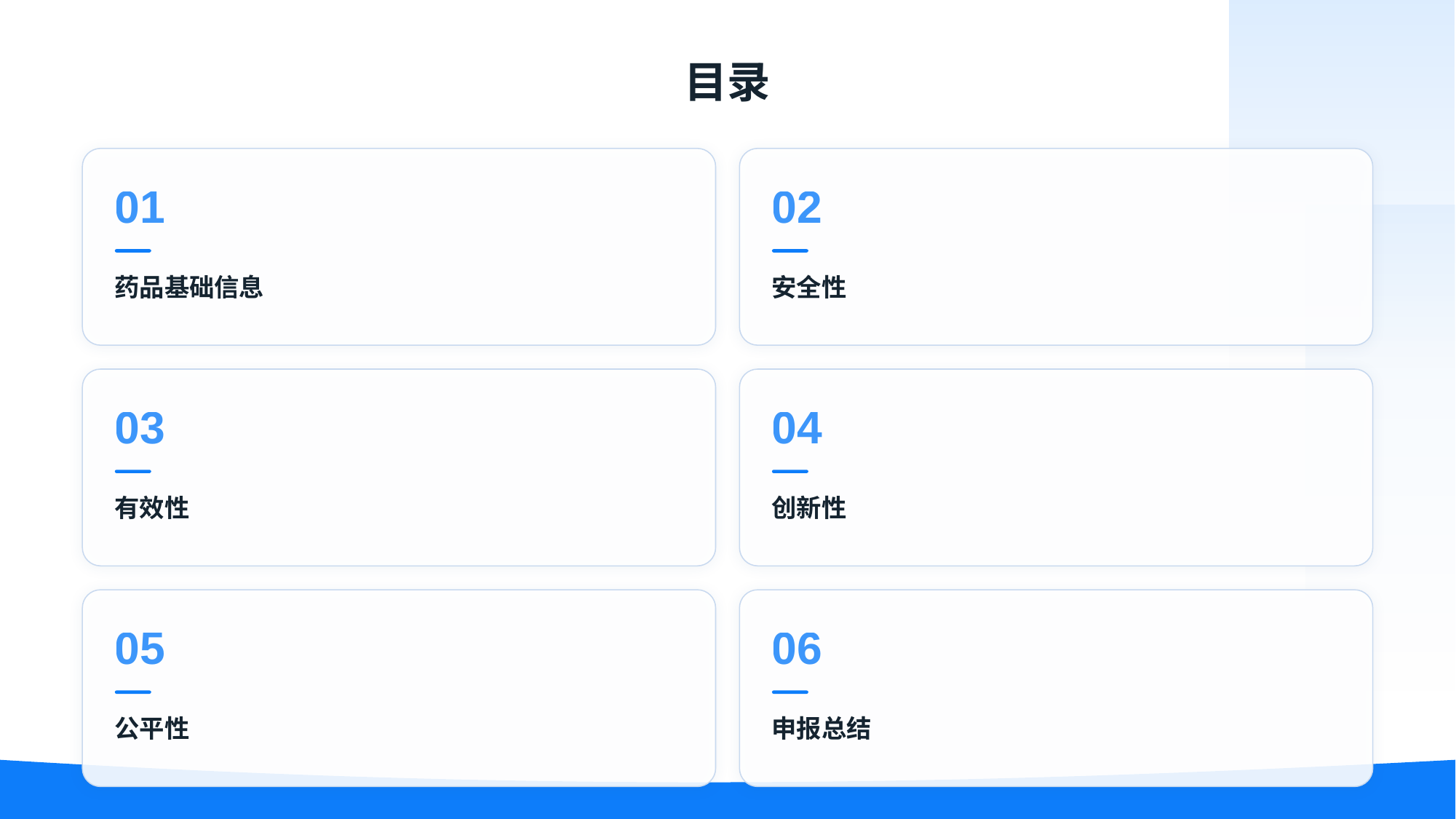

目录

01
02

药品基础信息
安全性

03
04

有效性
创新性

05
06

公平性
申报总结